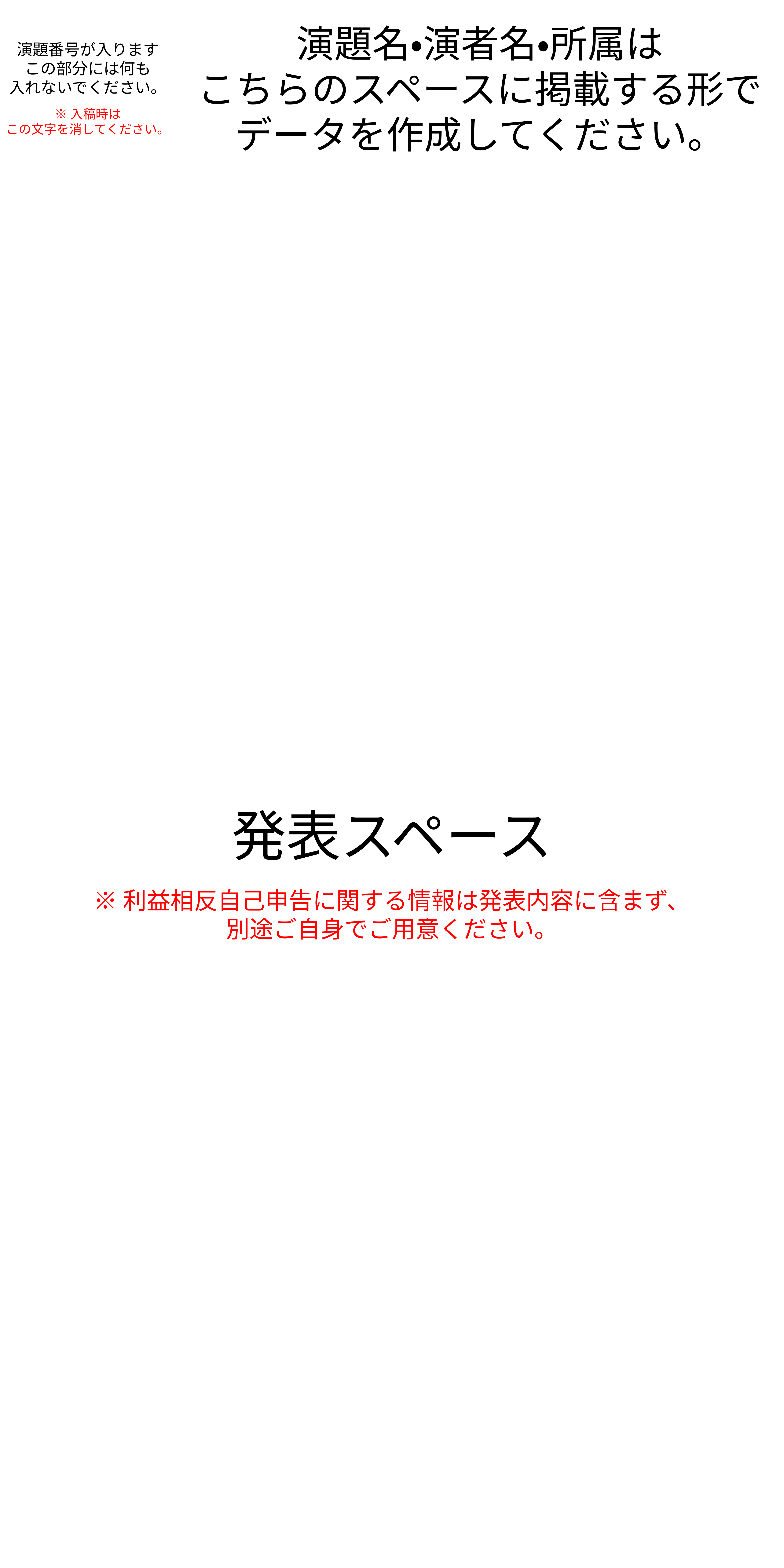

演題番号が入ります
この部分には何も
入れないでください。

※入稿時は
この文字を消してください。
演題名・演者名・所属は
こちらのスペースに掲載する形でデータを作成してください。
発表スペース

※利益相反自己申告に関する情報は発表内容に含まず、
別途ご自身でご用意ください。